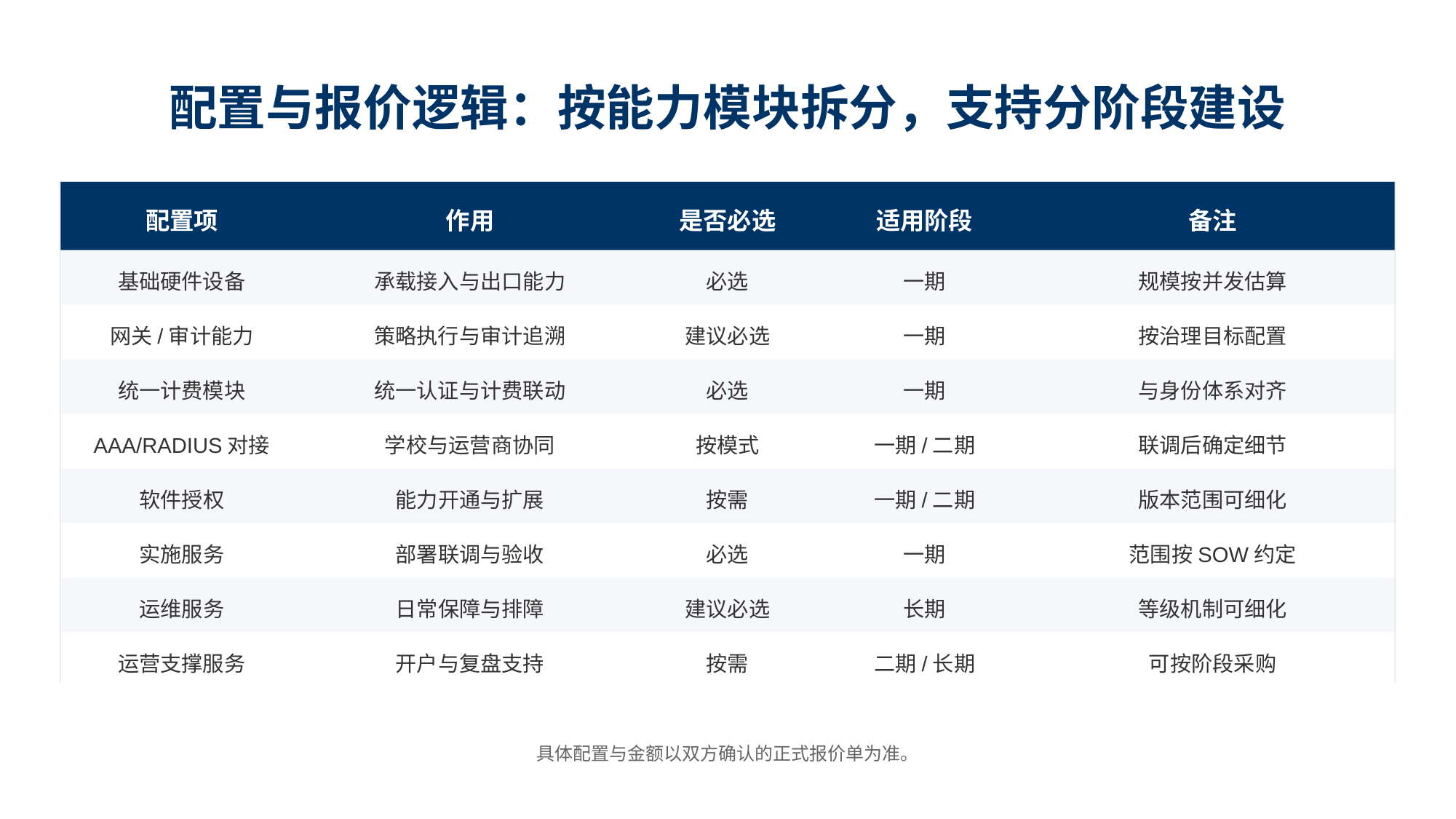

配置与报价逻辑：按能力模块拆分，支持分阶段建设

配置项
作用
是否必选
适用阶段
备注

基础硬件设备
承载接入与出口能力
必选
一期
规模按并发估算

网关/审计能力
策略执行与审计追溯
建议必选
一期
按治理目标配置

统一计费模块
统一认证与计费联动
必选
一期
与身份体系对齐

AAA/RADIUS对接
学校与运营商协同
按模式
一期/二期
联调后确定细节

软件授权
能力开通与扩展
按需
一期/二期
版本范围可细化

实施服务
部署联调与验收
必选
一期
范围按SOW约定

运维服务
日常保障与排障
建议必选
长期
等级机制可细化

运营支撑服务
开户与复盘支持
按需
二期/长期
可按阶段采购
具体配置与金额以双方确认的正式报价单为准。